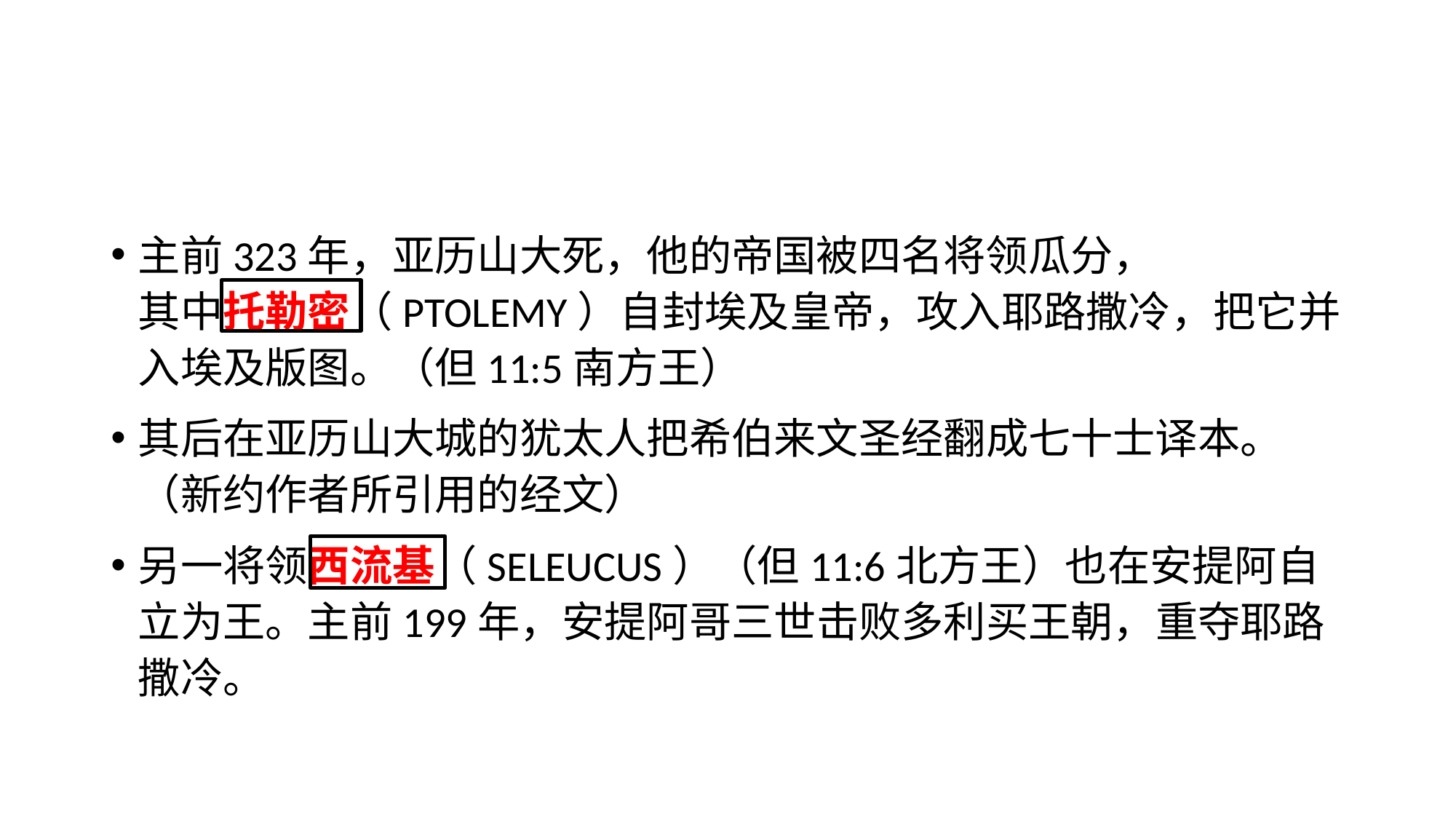

#
主前323年，亚历山大死，他的帝国被四名将领瓜分，
其中托勒密（PTOLEMY）自封埃及皇帝，攻入耶路撒冷，把它并入埃及版图。（但11:5南方王）
其后在亚历山大城的犹太人把希伯来文圣经翻成七十士译本。（新约作者所引用的经文）
另一将领西流基（SELEUCUS）（但11:6北方王）也在安提阿自立为王。主前199年，安提阿哥三世击败多利买王朝，重夺耶路撒冷。